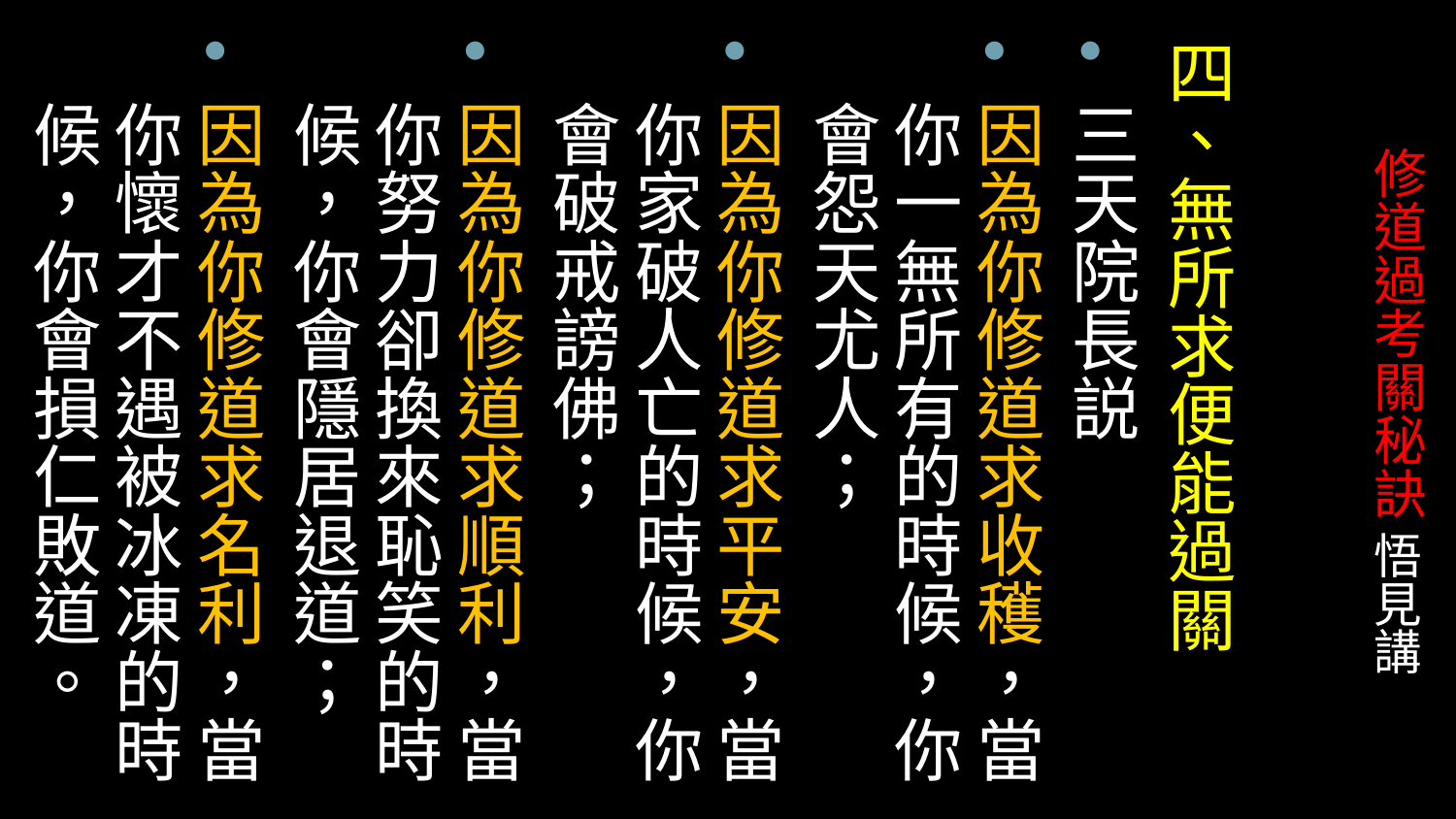

四、無所求便能過關
三天院長説
因為你修道求收穫，當你一無所有的時候，你會怨天尤人；
因為你修道求平安，當你家破人亡的時候，你會破戒謗佛；
因為你修道求順利，當你努力卻換來恥笑的時候，你會隱居退道；
因為你修道求名利，當你懷才不遇被冰凍的時候，你會損仁敗道。
# 修道過考關秘訣 悟見講